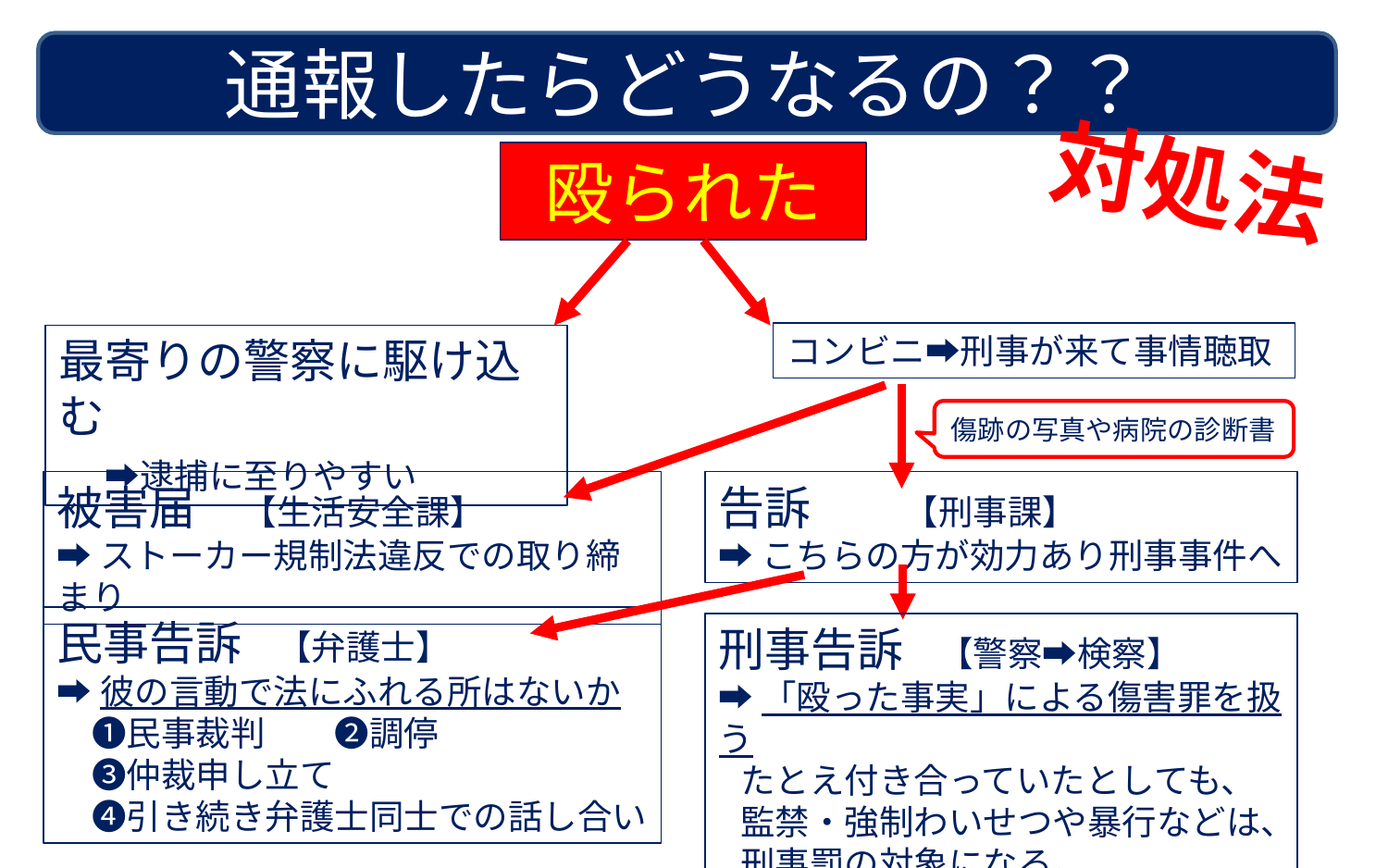

通報したらどうなるの？？
対処法
殴られた
コンビニ➡刑事が来て事情聴取
最寄りの警察に駆け込む
　➡逮捕に至りやすい
傷跡の写真や病院の診断書
告訴　　【刑事課】
➡こちらの方が効力あり刑事事件へ
被害届　【生活安全課】
➡ストーカー規制法違反での取り締まり
民事告訴　【弁護士】
➡彼の言動で法にふれる所はないか
　❶民事裁判　　❷調停
　❸仲裁申し立て
　❹引き続き弁護士同士での話し合い
刑事告訴　【警察➡検察】
➡「殴った事実」による傷害罪を扱う
たとえ付き合っていたとしても、監禁・強制わいせつや暴行などは、刑事罰の対象になる。